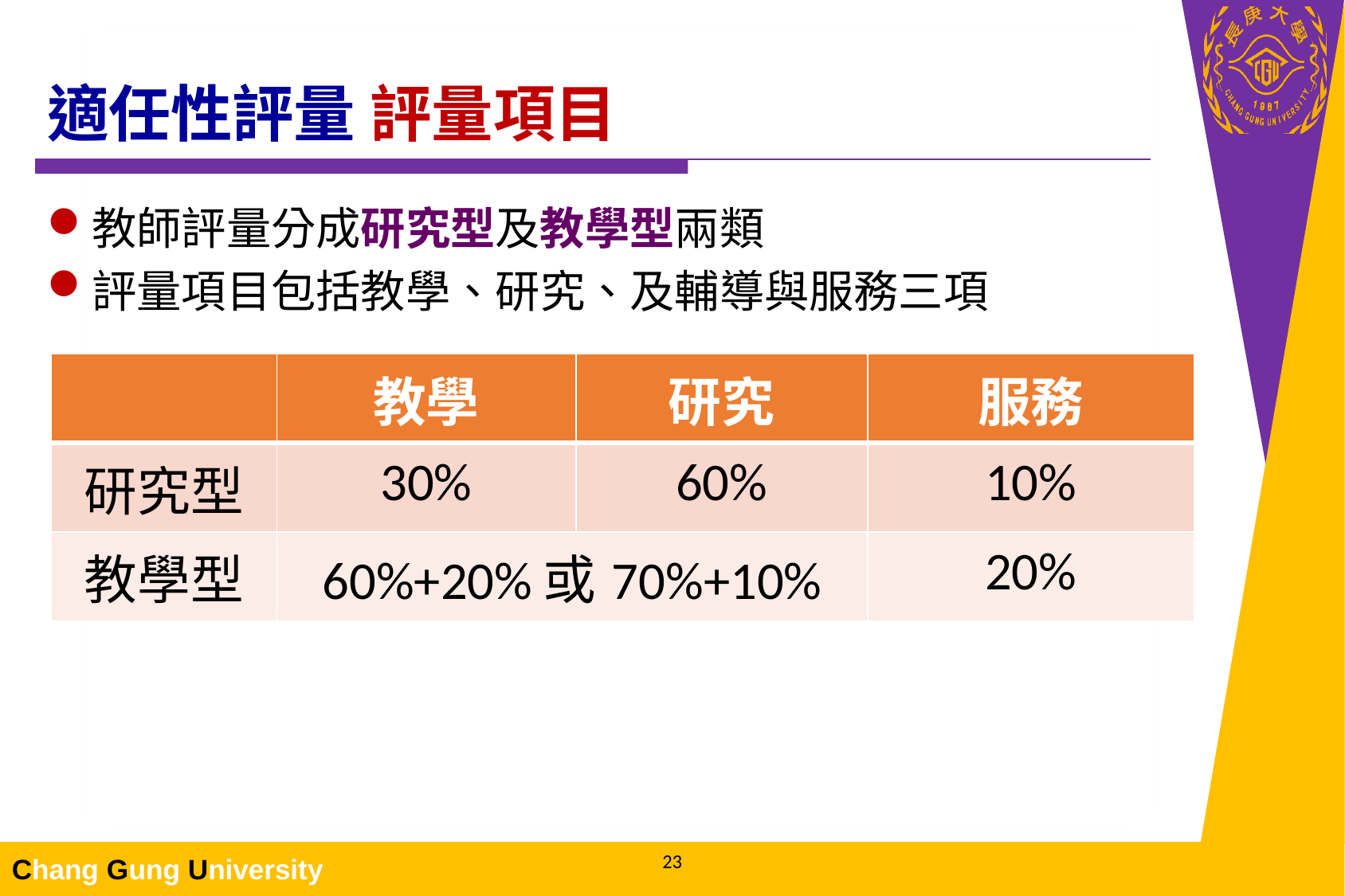

# 適任性評量 評量項目
教師評量分成研究型及教學型兩類
評量項目包括教學、研究、及輔導與服務三項

|  | 教學 | 研究 | 服務 |
| --- | --- | --- | --- |
| 研究型 | 30% | 60% | 10% |
| 教學型 | 60%+20%或70%+10% |  | 20% |
23